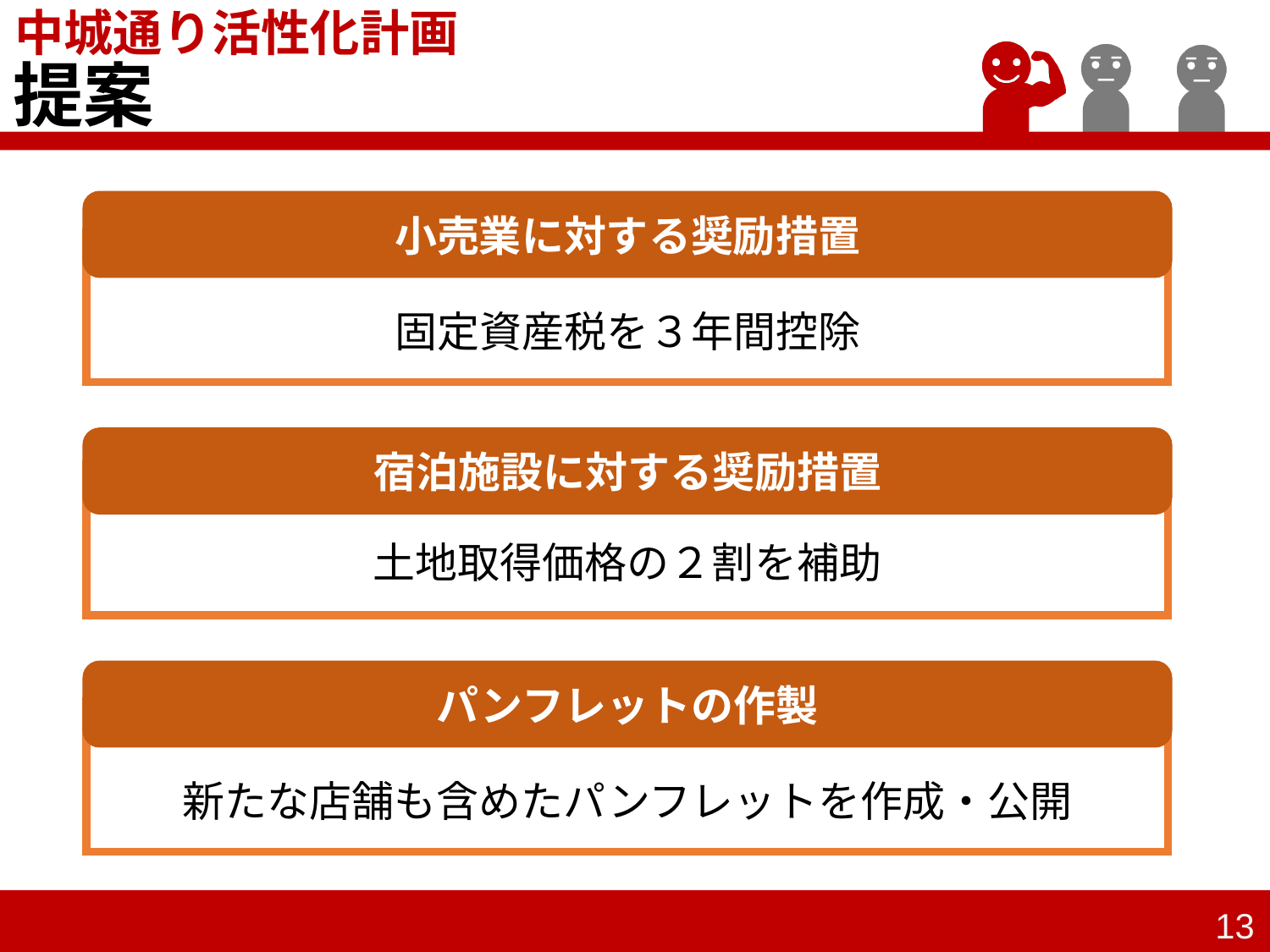

中城通り活性化計画
# 提案
小売業に対する奨励措置

固定資産税を３年間控除
宿泊施設に対する奨励措置

土地取得価格の２割を補助
パンフレットの作製

新たな店舗も含めたパンフレットを作成・公開
13